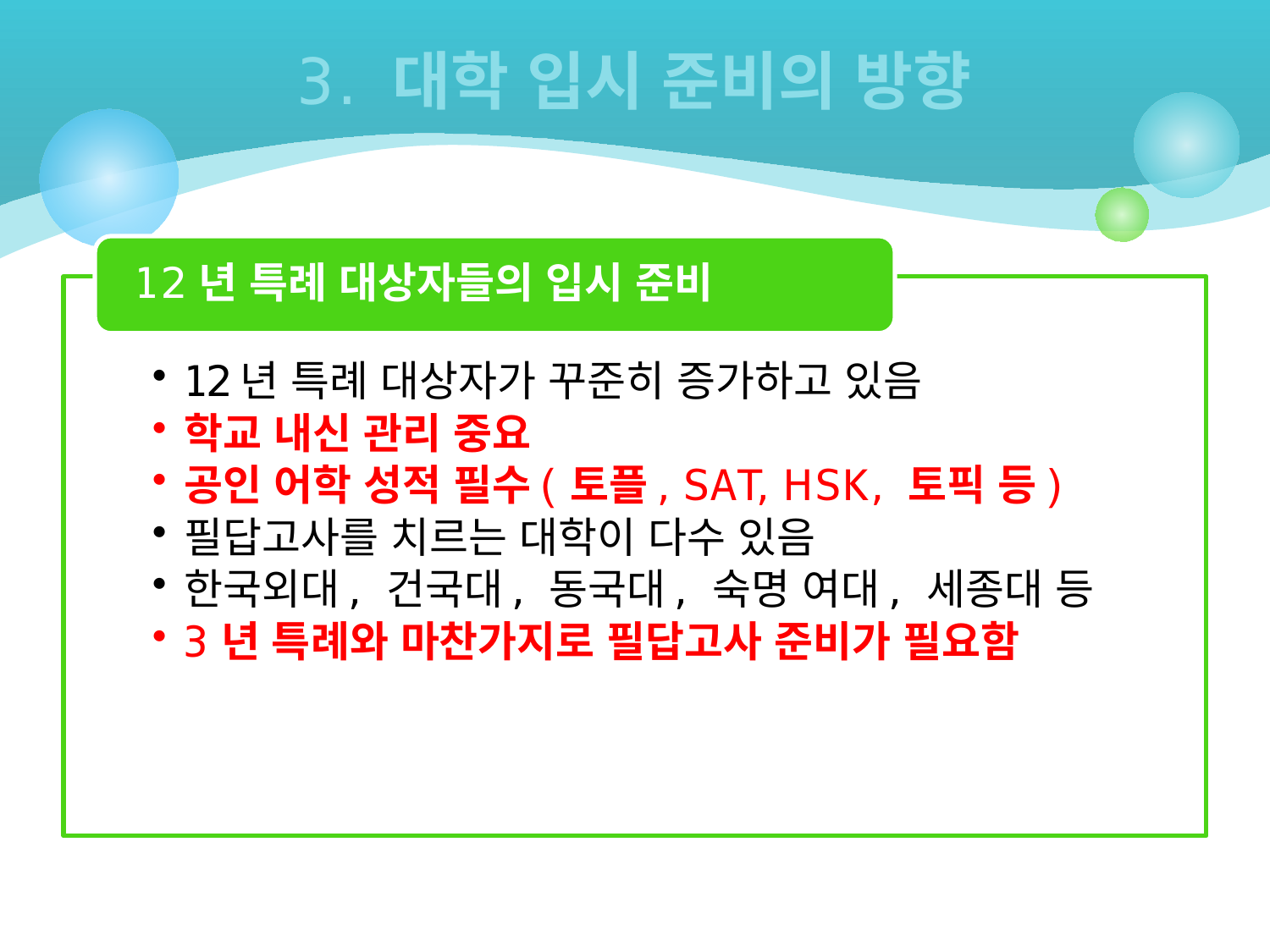

# 3. 대학 입시 준비의 방향
12년 특례 대상자가 꾸준히 증가하고 있음
학교 내신 관리 중요
공인 어학 성적 필수(토플, SAT, HSK, 토픽 등)
필답고사를 치르는 대학이 다수 있음
한국외대, 건국대, 동국대, 숙명 여대, 세종대 등
3년 특례와 마찬가지로 필답고사 준비가 필요함
12년 특례 대상자들의 입시 준비